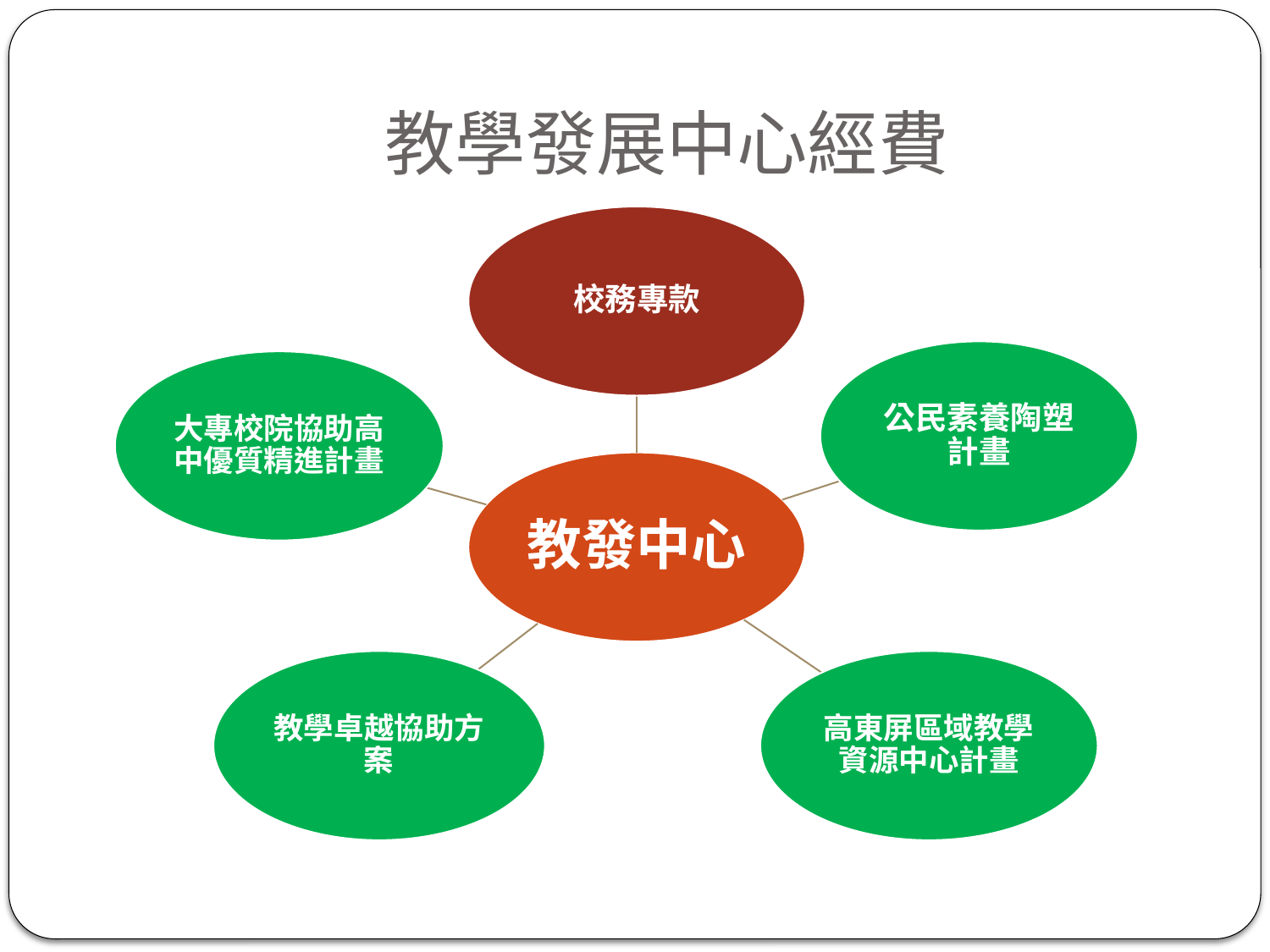

# 教學發展中心經費
教發中心

校務專款

公民素養陶塑計畫

高東屏區域教學資源中心計畫

教學卓越協助方案

大專校院協助高中優質精進計畫